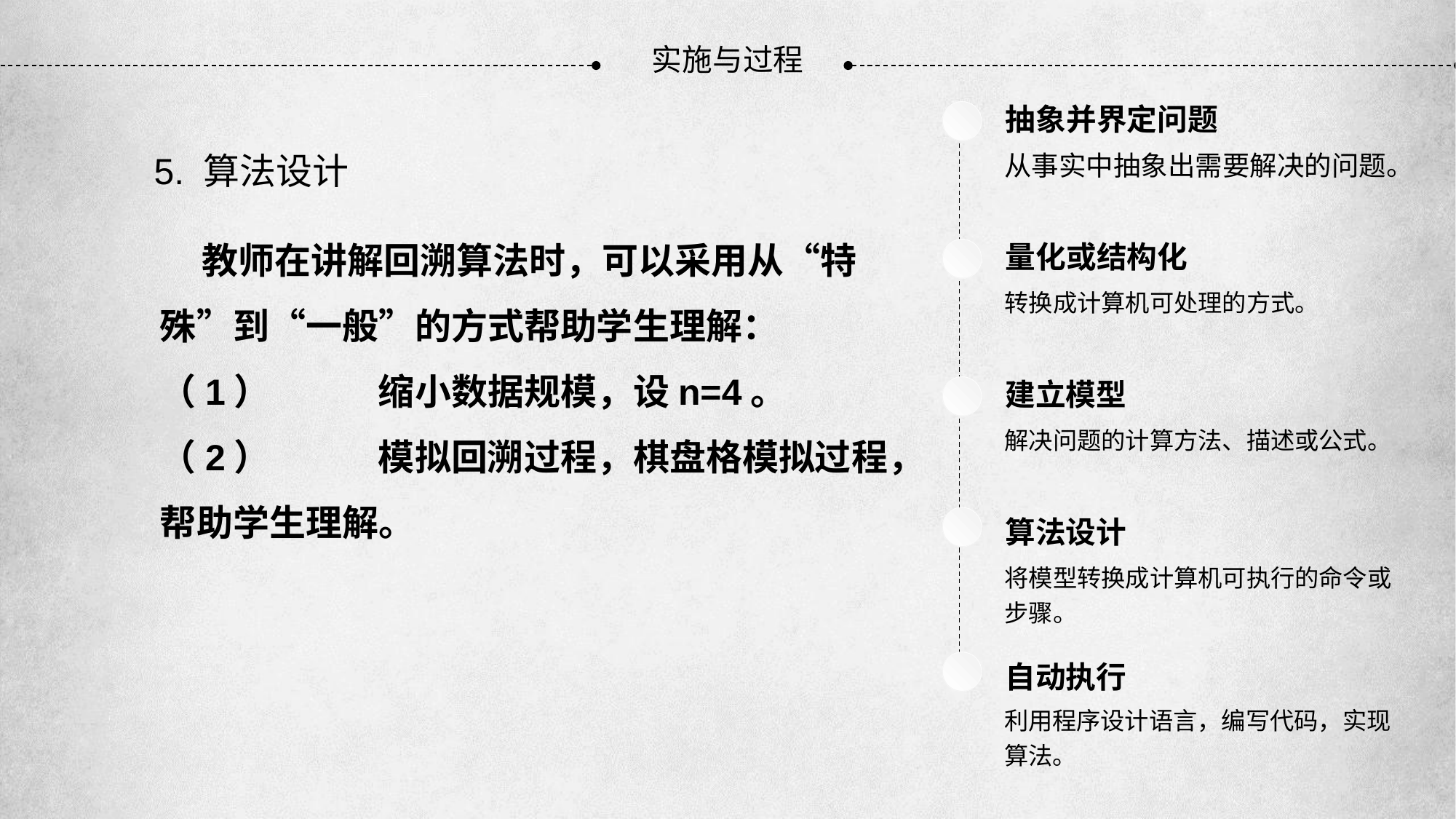

实施与过程
抽象并界定问题

从事实中抽象出需要解决的问题。
5. 算法设计
    教师在讲解回溯算法时，可以采用从“特殊”到“一般”的方式帮助学生理解：
（1）	缩小数据规模，设n=4。
（2）	模拟回溯过程，棋盘格模拟过程，帮助学生理解。

量化或结构化

转换成计算机可处理的方式。

建立模型

解决问题的计算方法、描述或公式。

算法设计
将模型转换成计算机可执行的命令或步骤。

自动执行
利用程序设计语言，编写代码，实现算法。